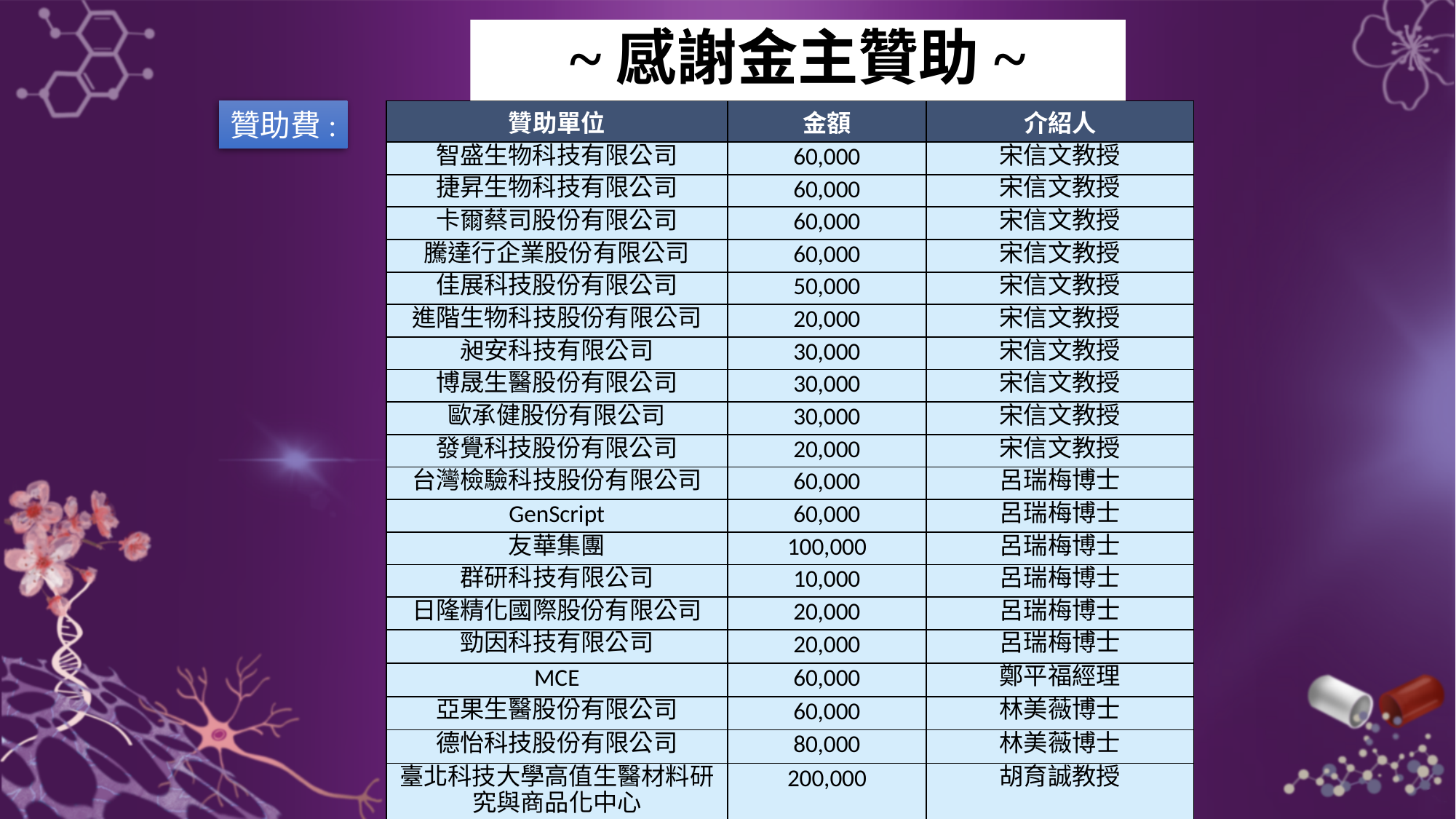

~感謝金主贊助~
贊助費:
| 贊助單位 | 金額 | 介紹人 |
| --- | --- | --- |
| 智盛生物科技有限公司 | 60,000 | 宋信文教授 |
| 捷昇生物科技有限公司 | 60,000 | 宋信文教授 |
| 卡爾蔡司股份有限公司 | 60,000 | 宋信文教授 |
| 騰達行企業股份有限公司 | 60,000 | 宋信文教授 |
| 佳展科技股份有限公司 | 50,000 | 宋信文教授 |
| 進階生物科技股份有限公司 | 20,000 | 宋信文教授 |
| 昶安科技有限公司 | 30,000 | 宋信文教授 |
| 博晟生醫股份有限公司 | 30,000 | 宋信文教授 |
| 歐承健股份有限公司 | 30,000 | 宋信文教授 |
| 發覺科技股份有限公司 | 20,000 | 宋信文教授 |
| 台灣檢驗科技股份有限公司 | 60,000 | 呂瑞梅博士 |
| GenScript | 60,000 | 呂瑞梅博士 |
| 友華集團 | 100,000 | 呂瑞梅博士 |
| 群研科技有限公司 | 10,000 | 呂瑞梅博士 |
| 日隆精化國際股份有限公司 | 20,000 | 呂瑞梅博士 |
| 勁因科技有限公司 | 20,000 | 呂瑞梅博士 |
| MCE | 60,000 | 鄭平福經理 |
| 亞果生醫股份有限公司 | 60,000 | 林美薇博士 |
| 德怡科技股份有限公司 | 80,000 | 林美薇博士 |
| 臺北科技大學高值生醫材料研究與商品化中心 | 200,000 | 胡育誠教授 |